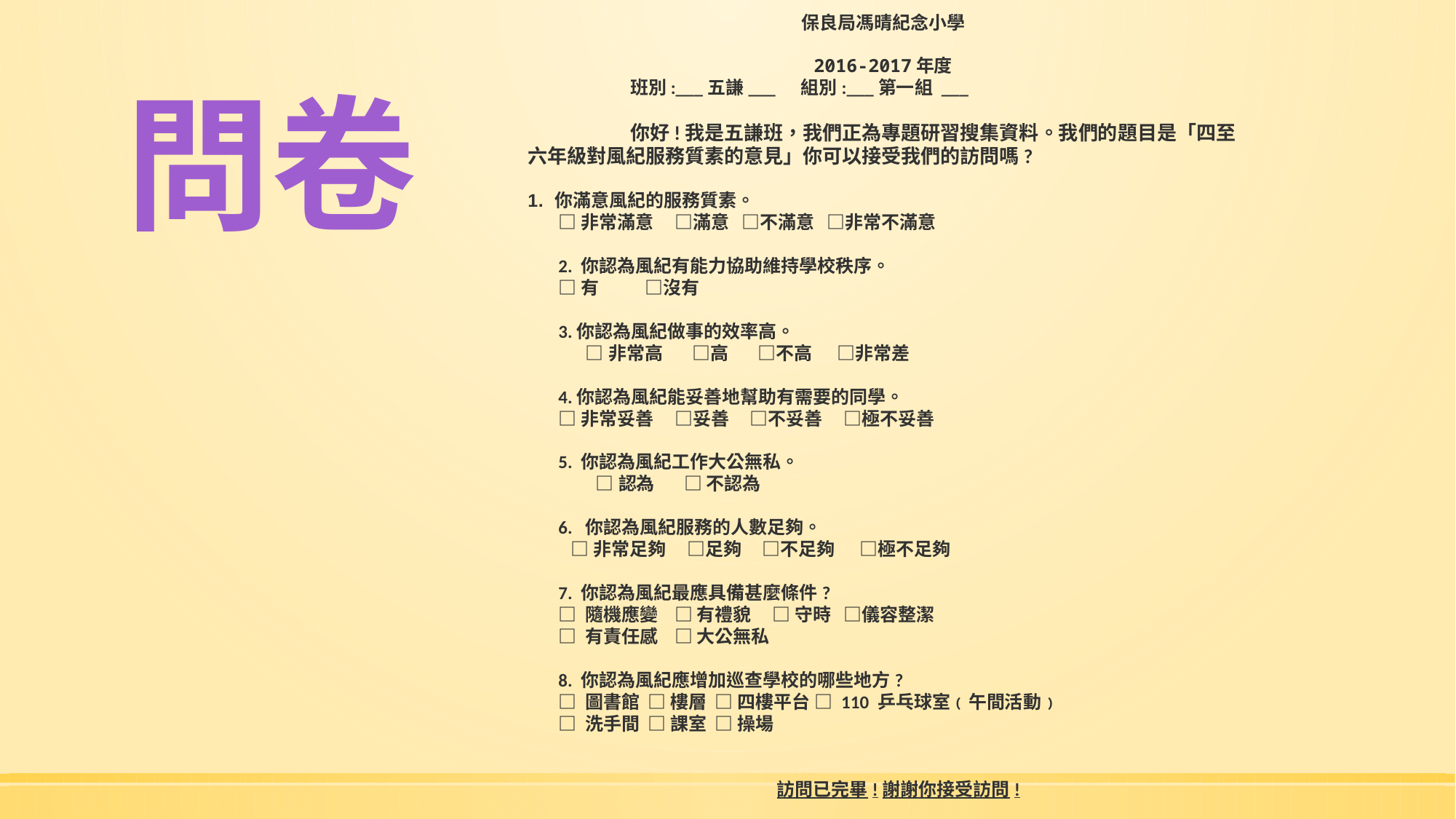

保良局馮晴紀念小學

2016-2017年度
班別:___五謙___     組別:___第一組 ___

你好!我是五謙班，我們正為專題研習搜集資料。我們的題目是「四至六年級對風紀服務質素的意見」你可以接受我們的訪問嗎?

你滿意風紀的服務質素。
□非常滿意     □滿意   □不滿意   □非常不滿意

2. 你認為風紀有能力協助維持學校秩序。
□有           □沒有

3.你認為風紀做事的效率高。
□非常高       □高       □不高      □非常差

4.你認為風紀能妥善地幫助有需要的同學。
□非常妥善     □妥善     □不妥善     □極不妥善

5. 你認為風紀工作大公無私。
         □認為       □ 不認為

6.  你認為風紀服務的人數足夠。
   □非常足夠     □足夠     □不足夠      □極不足夠

7. 你認為風紀最應具備甚麼條件?
□ 隨機應變    □ 有禮貌     □ 守時   □儀容整潔
□ 有責任感    □ 大公無私

8. 你認為風紀應增加巡查學校的哪些地方?
□ 圖書館  □ 樓層  □ 四樓平台 □ 110 乒乓球室﹙午間活動﹚
□ 洗手間  □ 課室  □ 操場

訪問已完畢!謝謝你接受訪問!
問卷